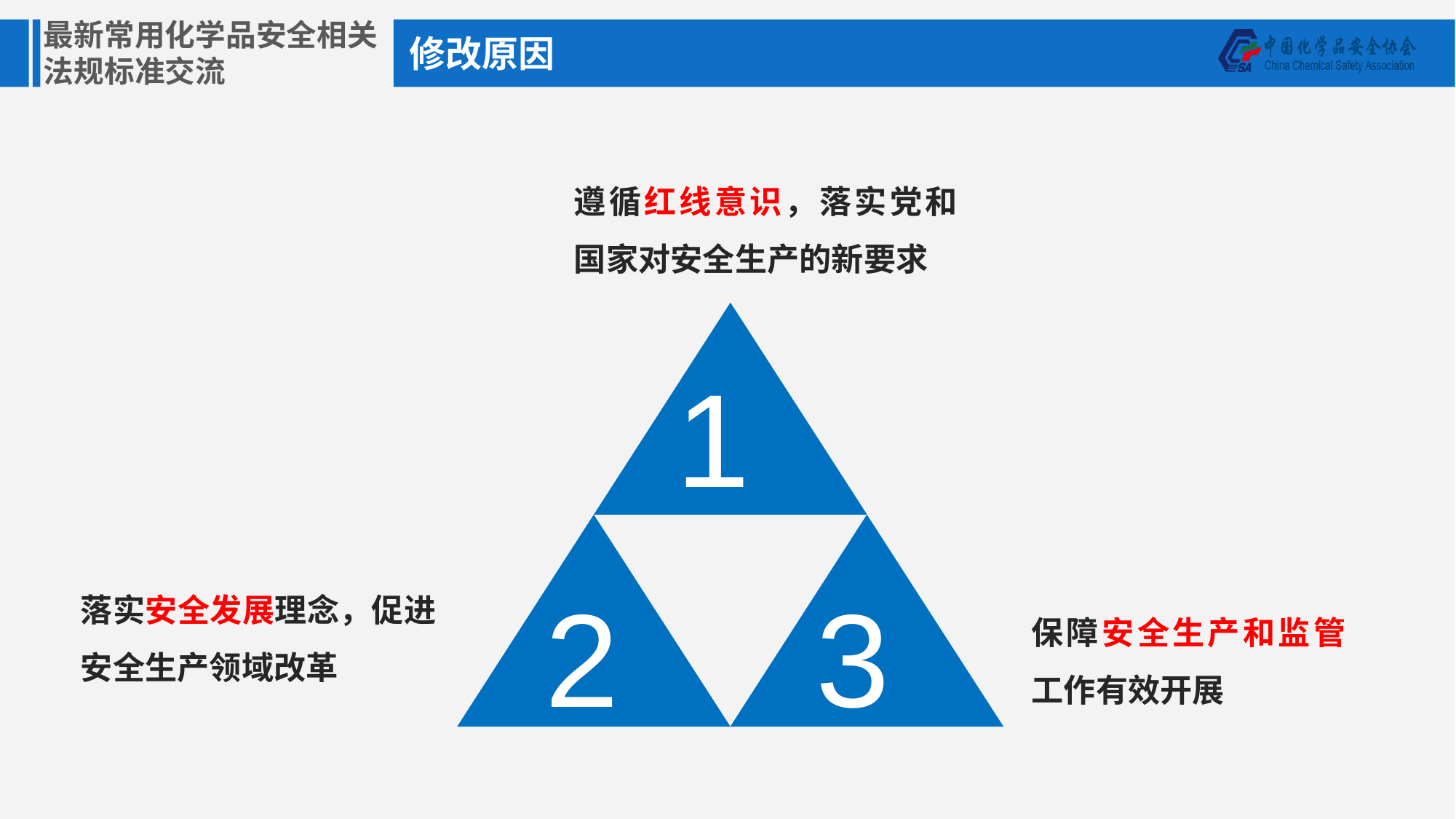

修改原因
遵循红线意识，落实党和国家对安全生产的新要求

1

落实安全发展理念，促进安全生产领域改革
2
3
保障安全生产和监管工作有效开展